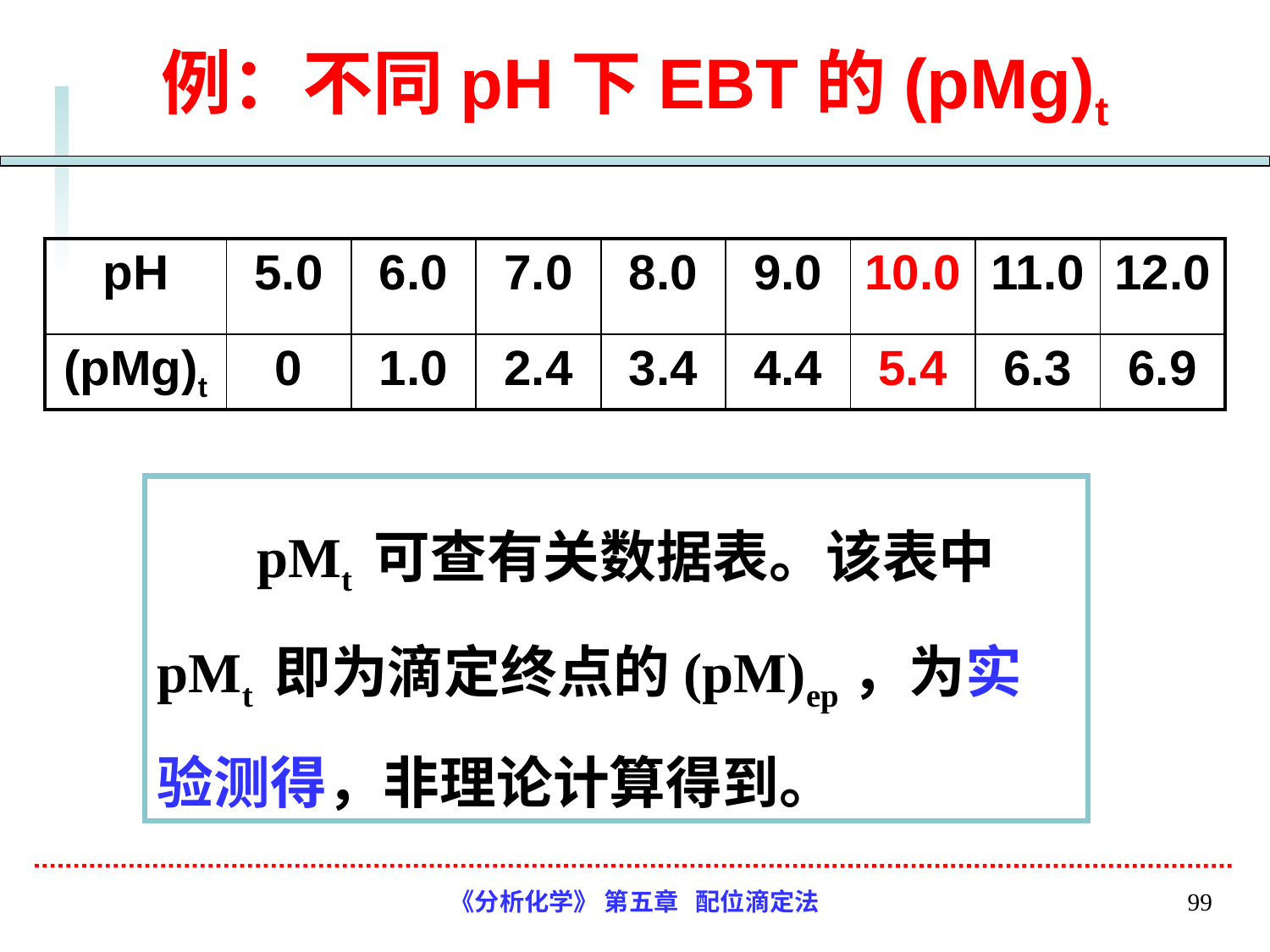

# 例：不同pH下EBT的(pMg)t
| pH | 5.0 | 6.0 | 7.0 | 8.0 | 9.0 | 10.0 | 11.0 | 12.0 |
| --- | --- | --- | --- | --- | --- | --- | --- | --- |
| (pMg)t | 0 | 1.0 | 2.4 | 3.4 | 4.4 | 5.4 | 6.3 | 6.9 |
       pMt 可查有关数据表。该表中pMt 即为滴定终点的(pM)ep，为实验测得，非理论计算得到。
《分析化学》 第五章   配位滴定法
99